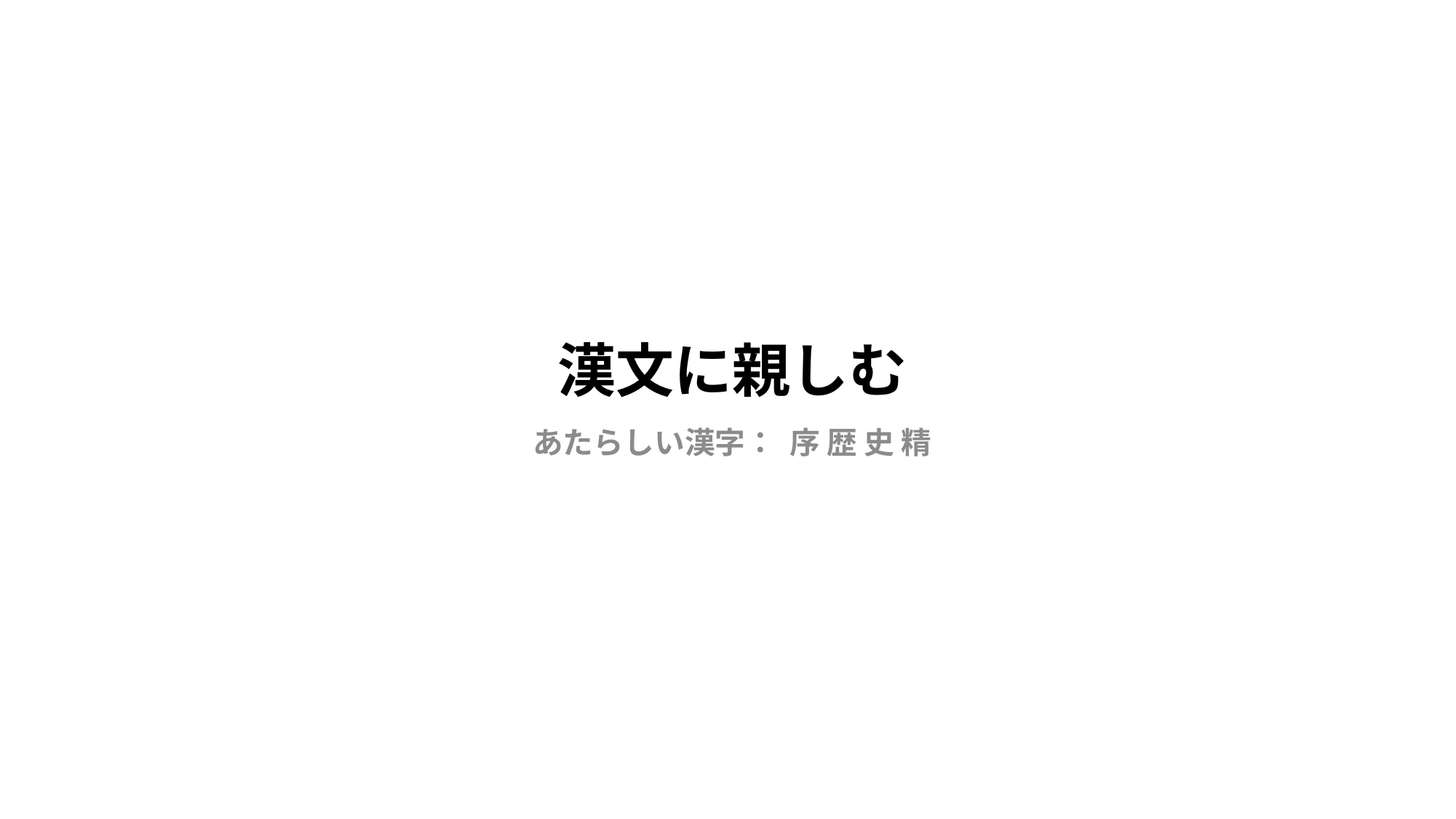

# 漢文に親しむ
あたらしい漢字：  序 歴 史 精